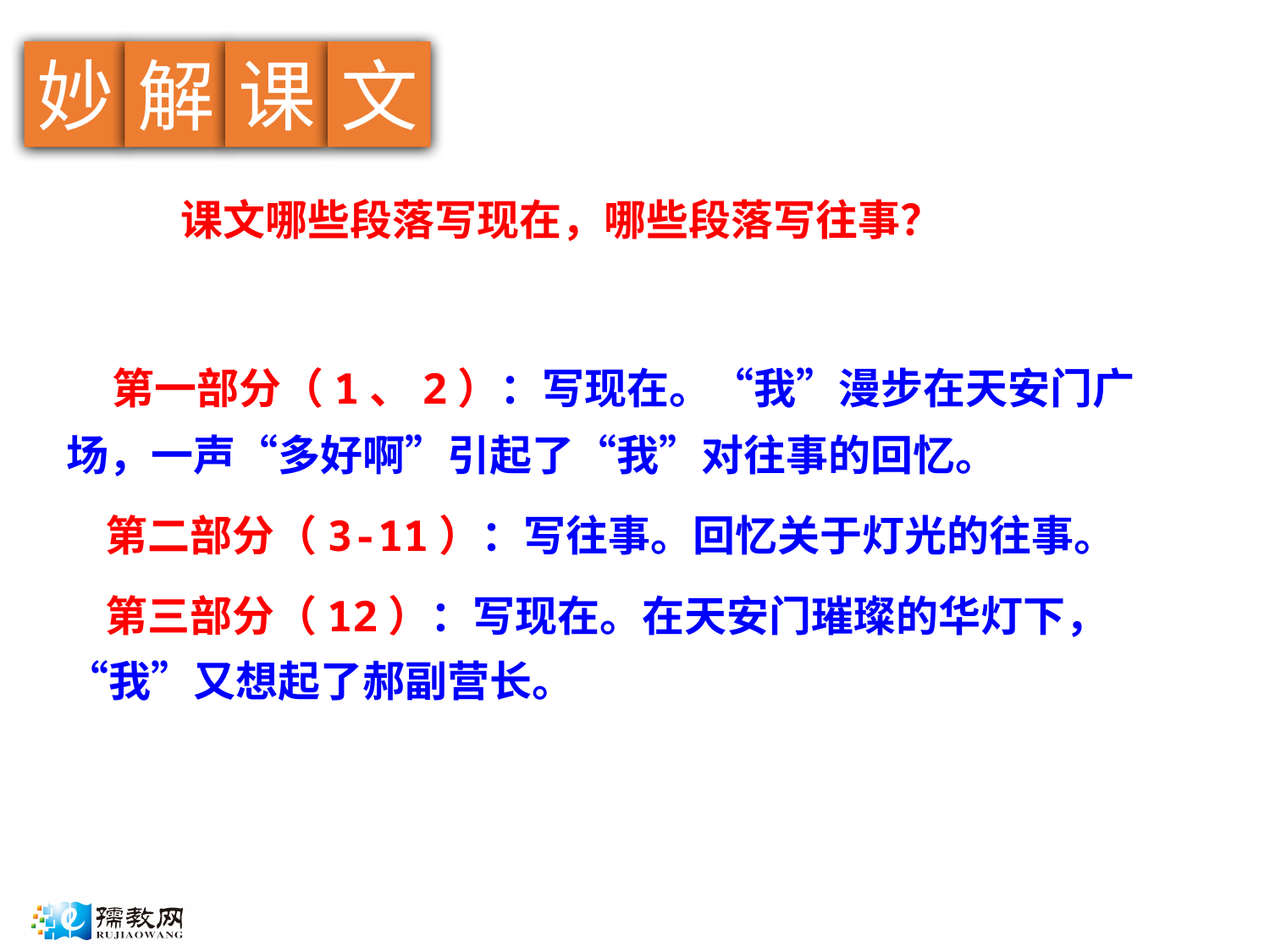

文
妙
解
课
课文哪些段落写现在，哪些段落写往事？
   第一部分（1、2）：写现在。“我”漫步在天安门广场，一声“多好啊”引起了“我”对往事的回忆。
   第二部分（3-11）：写往事。回忆关于灯光的往事。
   第三部分（12）：写现在。在天安门璀璨的华灯下，“我”又想起了郝副营长。